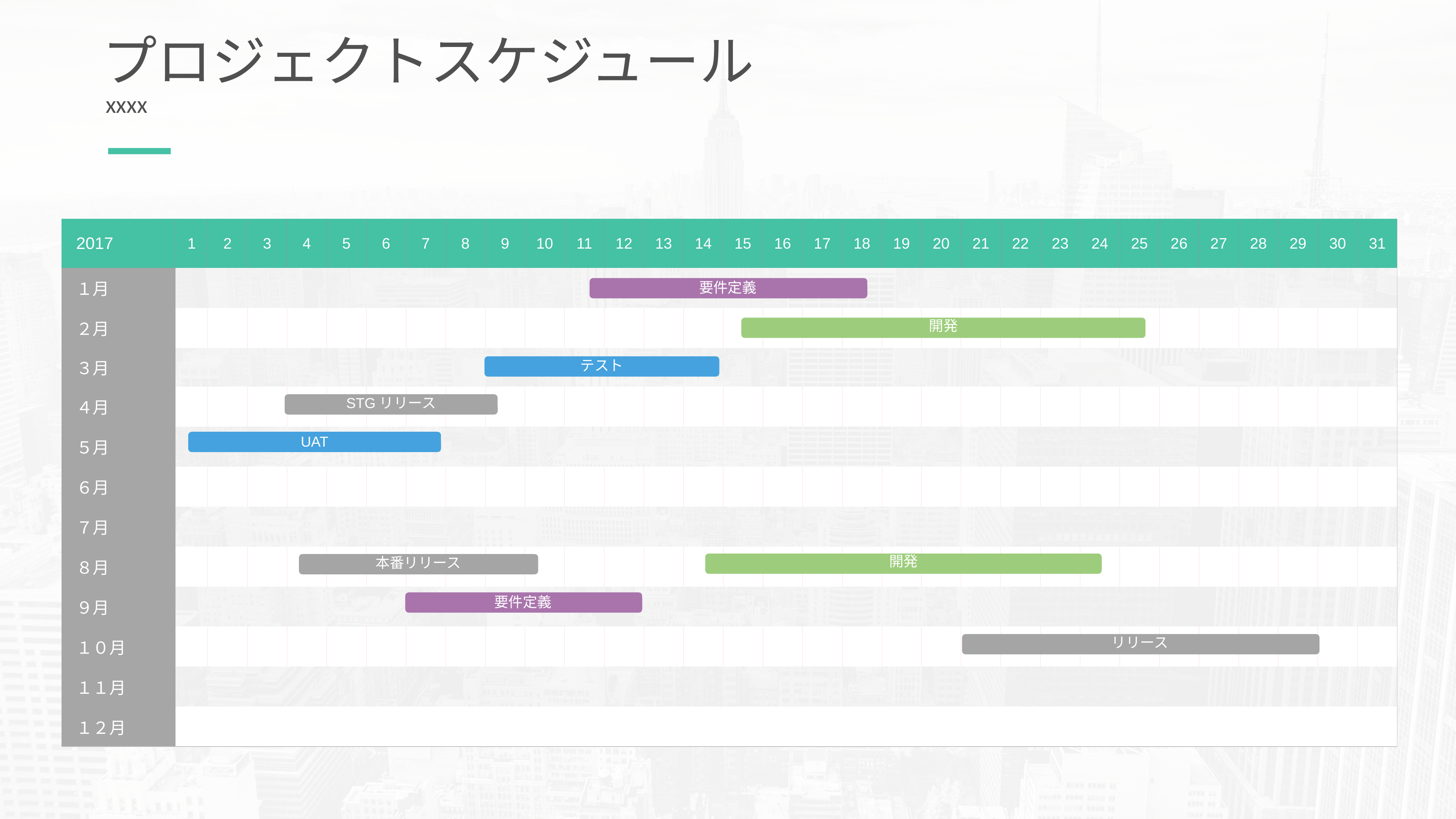

# プロジェクトスケジュール
xxxx
| 2017 | 1 | 2 | 3 | 4 | 5 | 6 | 7 | 8 | 9 | 10 | 11 | 12 | 13 | 14 | 15 | 16 | 17 | 18 | 19 | 20 | 21 | 22 | 23 | 24 | 25 | 26 | 27 | 28 | 29 | 30 | 31 |
| --- | --- | --- | --- | --- | --- | --- | --- | --- | --- | --- | --- | --- | --- | --- | --- | --- | --- | --- | --- | --- | --- | --- | --- | --- | --- | --- | --- | --- | --- | --- | --- |
| １月 |  |  |  |  |  |  |  |  |  |  |  |  |  |  |  |  |  |  |  |  |  |  |  |  |  |  |  |  |  |  |  |
| ２月 |  |  |  |  |  |  |  |  |  |  |  |  |  |  |  |  |  |  |  |  |  |  |  |  |  |  |  |  |  |  |  |
| ３月 |  |  |  |  |  |  |  |  |  |  |  |  |  |  |  |  |  |  |  |  |  |  |  |  |  |  |  |  |  |  |  |
| ４月 |  |  |  |  |  |  |  |  |  |  |  |  |  |  |  |  |  |  |  |  |  |  |  |  |  |  |  |  |  |  |  |
| ５月 |  |  |  |  |  |  |  |  |  |  |  |  |  |  |  |  |  |  |  |  |  |  |  |  |  |  |  |  |  |  |  |
| ６月 |  |  |  |  |  |  |  |  |  |  |  |  |  |  |  |  |  |  |  |  |  |  |  |  |  |  |  |  |  |  |  |
| ７月 |  |  |  |  |  |  |  |  |  |  |  |  |  |  |  |  |  |  |  |  |  |  |  |  |  |  |  |  |  |  |  |
| ８月 |  |  |  |  |  |  |  |  |  |  |  |  |  |  |  |  |  |  |  |  |  |  |  |  |  |  |  |  |  |  |  |
| ９月 |  |  |  |  |  |  |  |  |  |  |  |  |  |  |  |  |  |  |  |  |  |  |  |  |  |  |  |  |  |  |  |
| １０月 |  |  |  |  |  |  |  |  |  |  |  |  |  |  |  |  |  |  |  |  |  |  |  |  |  |  |  |  |  |  |  |
| １１月 |  |  |  |  |  |  |  |  |  |  |  |  |  |  |  |  |  |  |  |  |  |  |  |  |  |  |  |  |  |  |  |
| １２月 |  |  |  |  |  |  |  |  |  |  |  |  |  |  |  |  |  |  |  |  |  |  |  |  |  |  |  |  |  |  |  |
要件定義

開発

テスト

STGリリース

UAT

開発

本番リリース

要件定義

リリース